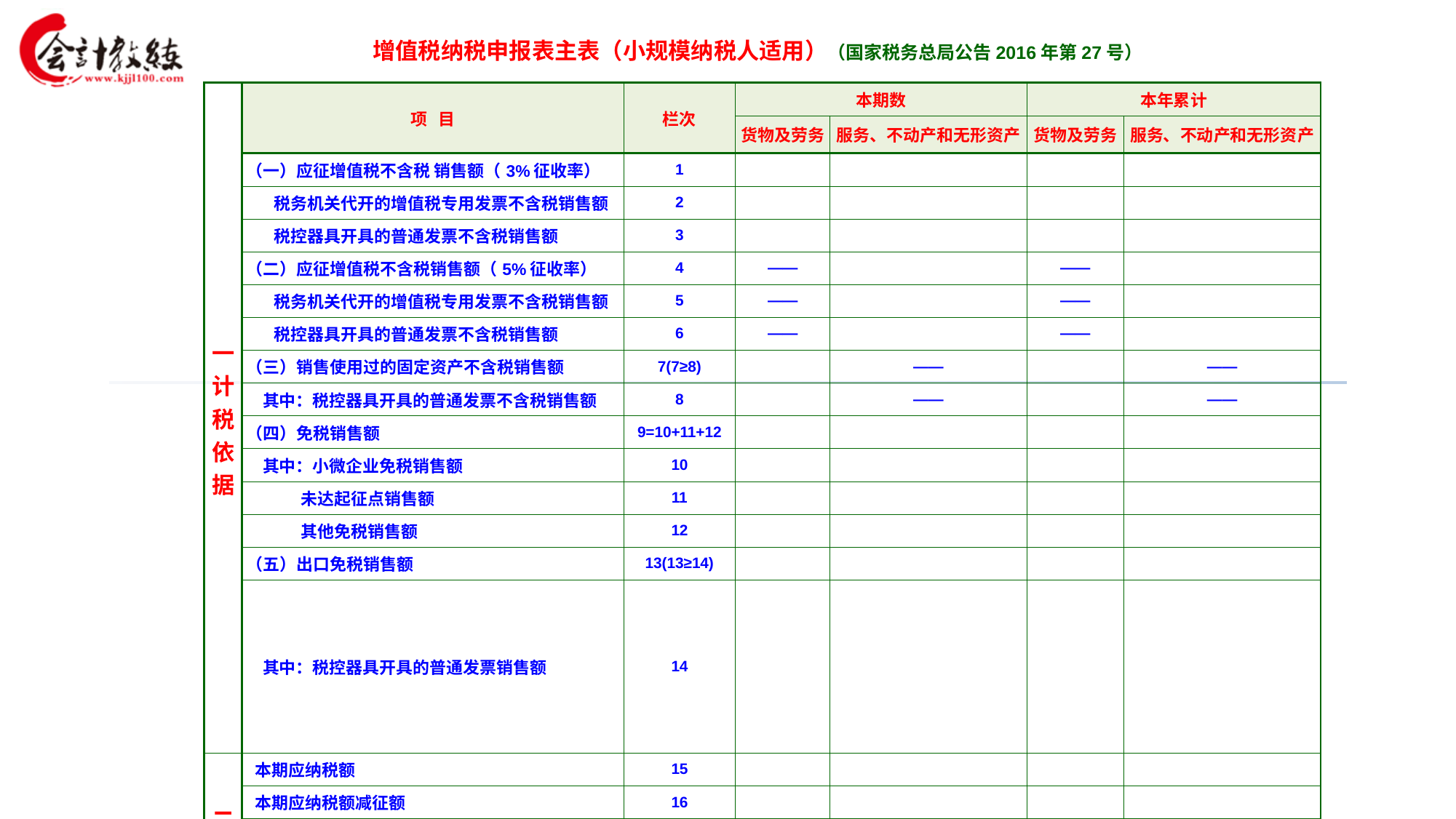

增值税纳税申报表主表（小规模纳税人适用）（国家税务总局公告2016年第27号）
| 一 计 税 依 据 | 项 目 | 栏次 | 本期数 |  | 本年累计 |  |
| --- | --- | --- | --- | --- | --- | --- |
|  |  |  | 货物及劳务 | 服务、不动产和无形资产 | 货物及劳务 | 服务、不动产和无形资产 |
|  | （一）应征增值税不含税 销售额（3%征收率） | 1 |  |  |  |  |
|  | 税务机关代开的增值税专用发票不含税销售额 | 2 |  |  |  |  |
|  | 税控器具开具的普通发票不含税销售额 | 3 |  |  |  |  |
|  | （二）应征增值税不含税销售额（5%征收率） | 4 | —— |  | —— |  |
|  | 税务机关代开的增值税专用发票不含税销售额 | 5 | —— |  | —— |  |
|  | 税控器具开具的普通发票不含税销售额 | 6 | —— |  | —— |  |
|  | （三）销售使用过的固定资产不含税销售额 | 7(7≥8) |  | —— |  | —— |
|  | 其中：税控器具开具的普通发票不含税销售额 | 8 |  | —— |  | —— |
|  | （四）免税销售额 | 9=10+11+12 |  |  |  |  |
|  | 其中：小微企业免税销售额 | 10 |  |  |  |  |
|  | 未达起征点销售额 | 11 |  |  |  |  |
|  | 其他免税销售额 | 12 |  |  |  |  |
|  | （五）出口免税销售额 | 13(13≥14) |  |  |  |  |
|  | 其中：税控器具开具的普通发票销售额 | 14 |  |  |  |  |
| 二 税 款 计 算 | 本期应纳税额 | 15 |  |  |  |  |
|  | 本期应纳税额减征额 | 16 |  |  |  |  |
|  | 本期免税额 | 17 |  |  |  |  |
|  | 其中：小微企业免税额 | 18 |  |  |  |  |
|  | 未达起征点免税额 | 19 |  |  |  |  |
|  | 应纳税额合计 | 20=15-16 |  |  |  |  |
|  | 本期预缴税额 | 21 |  |  | —— | —— |
|  | 本期应补（退）税额 | 22=20-21 |  |  | —— | —— |